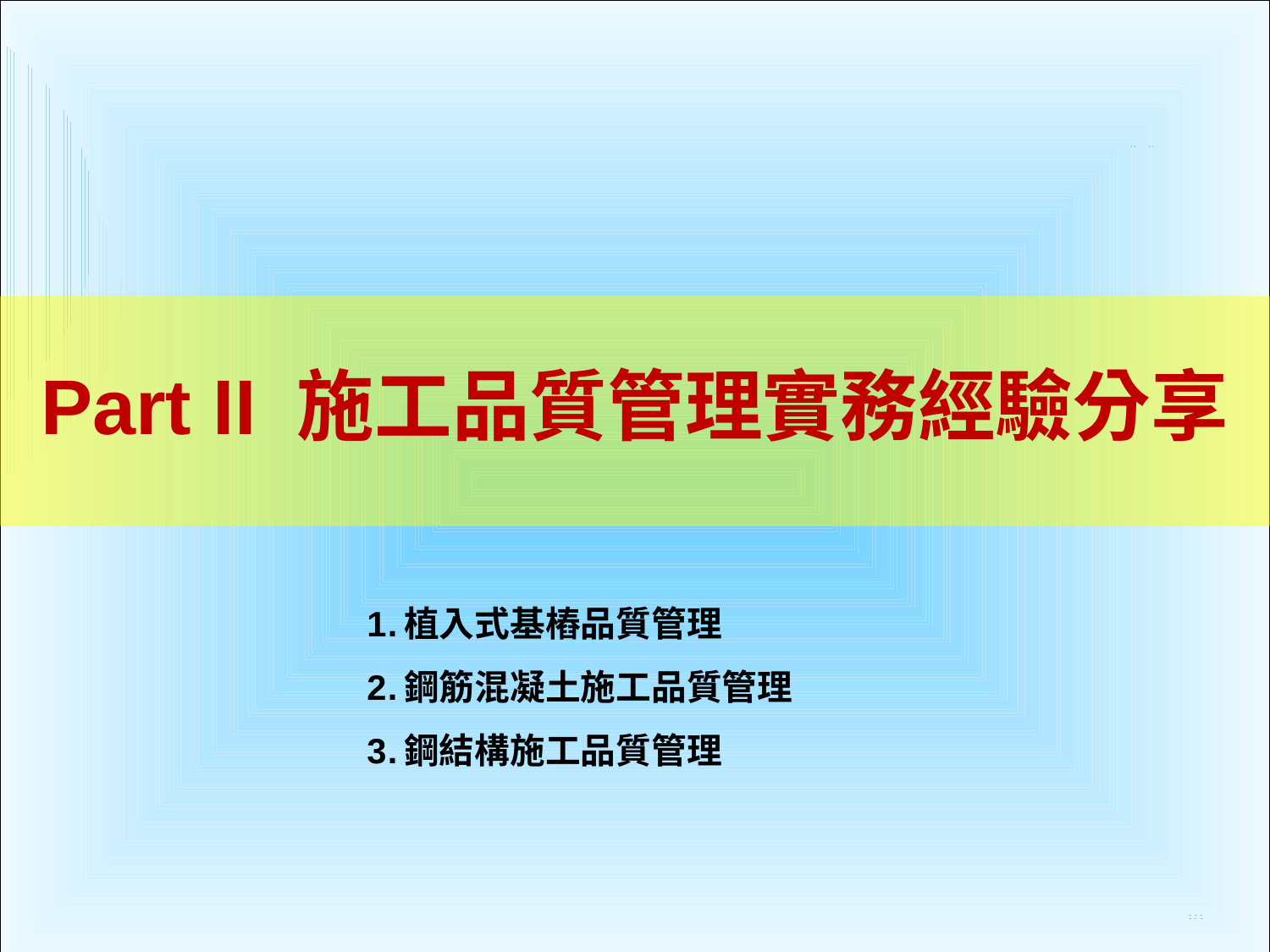

Part II 施工品質管理實務經驗分享
植入式基樁品質管理
鋼筋混凝土施工品質管理
鋼結構施工品質管理